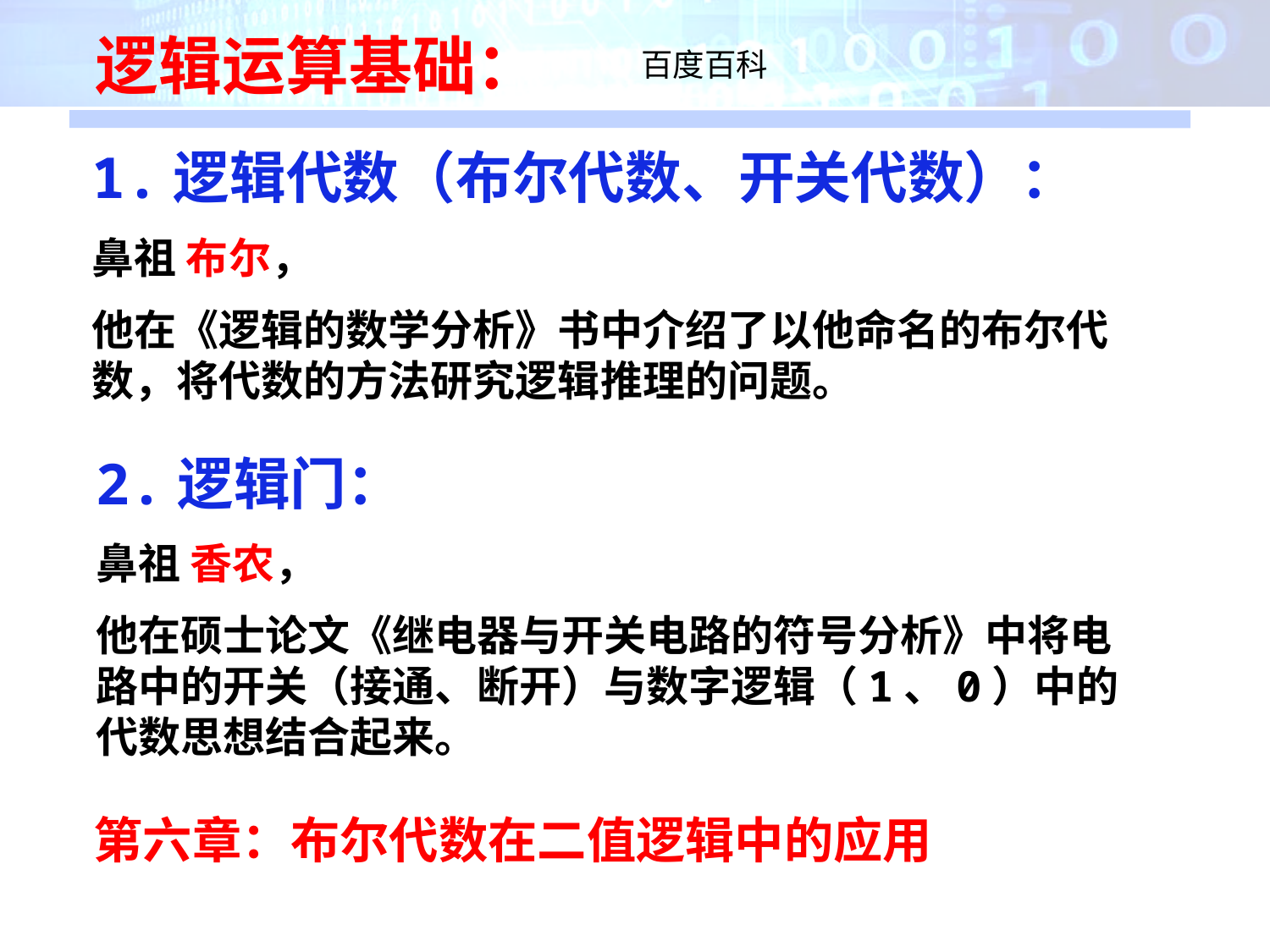

逻辑运算基础：
百度百科
1.逻辑代数（布尔代数、开关代数）：
鼻祖 布尔，
他在《逻辑的数学分析》书中介绍了以他命名的布尔代数，将代数的方法研究逻辑推理的问题。
2.逻辑门：
鼻祖 香农，
他在硕士论文《继电器与开关电路的符号分析》中将电路中的开关（接通、断开）与数字逻辑（1、0）中的代数思想结合起来。
第六章：布尔代数在二值逻辑中的应用